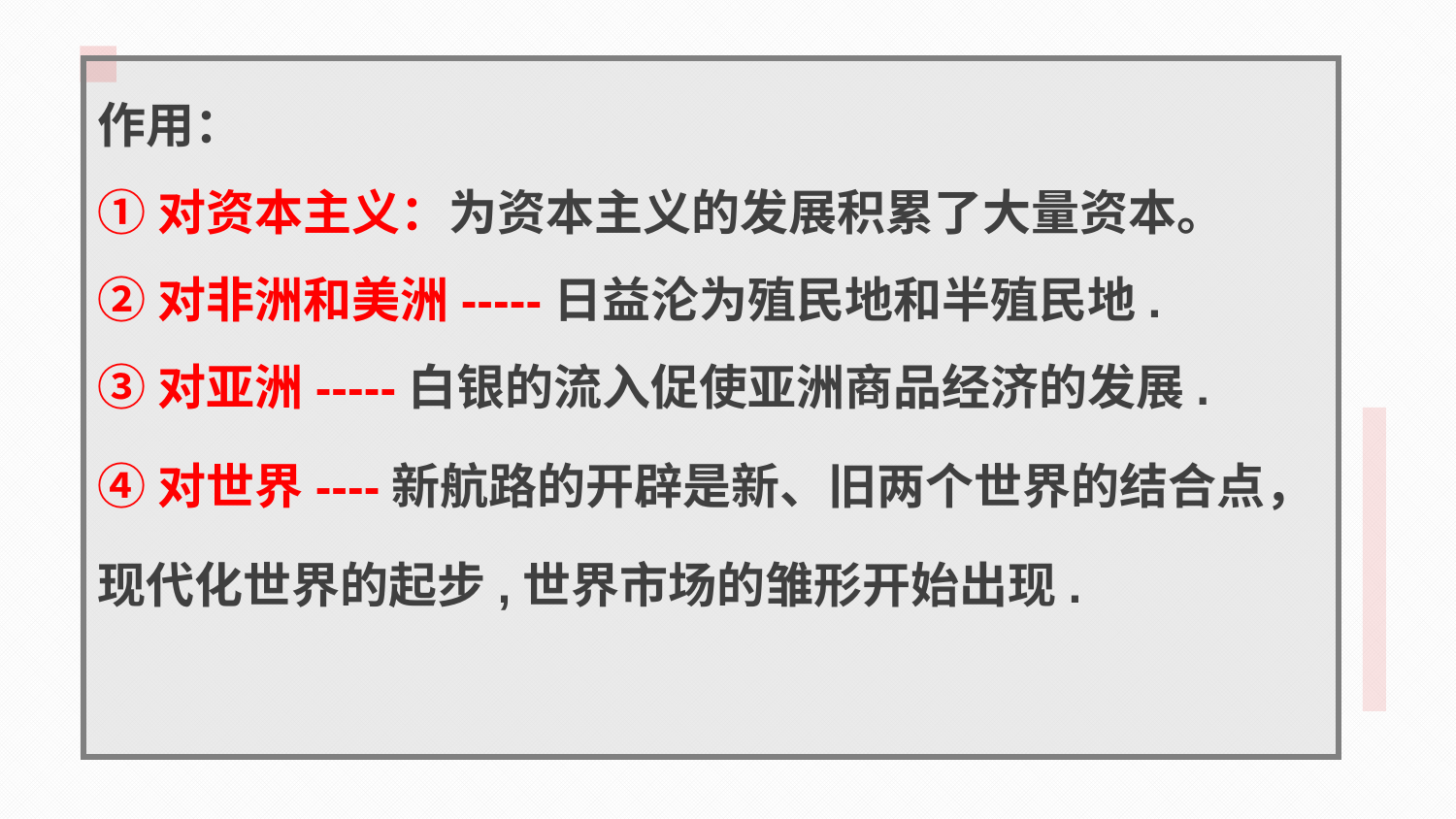

·

作用：
①对资本主义：为资本主义的发展积累了大量资本。
②对非洲和美洲-----日益沦为殖民地和半殖民地.
③对亚洲-----白银的流入促使亚洲商品经济的发展.
④对世界----新航路的开辟是新、旧两个世界的结合点，现代化世界的起步,世界市场的雏形开始出现.